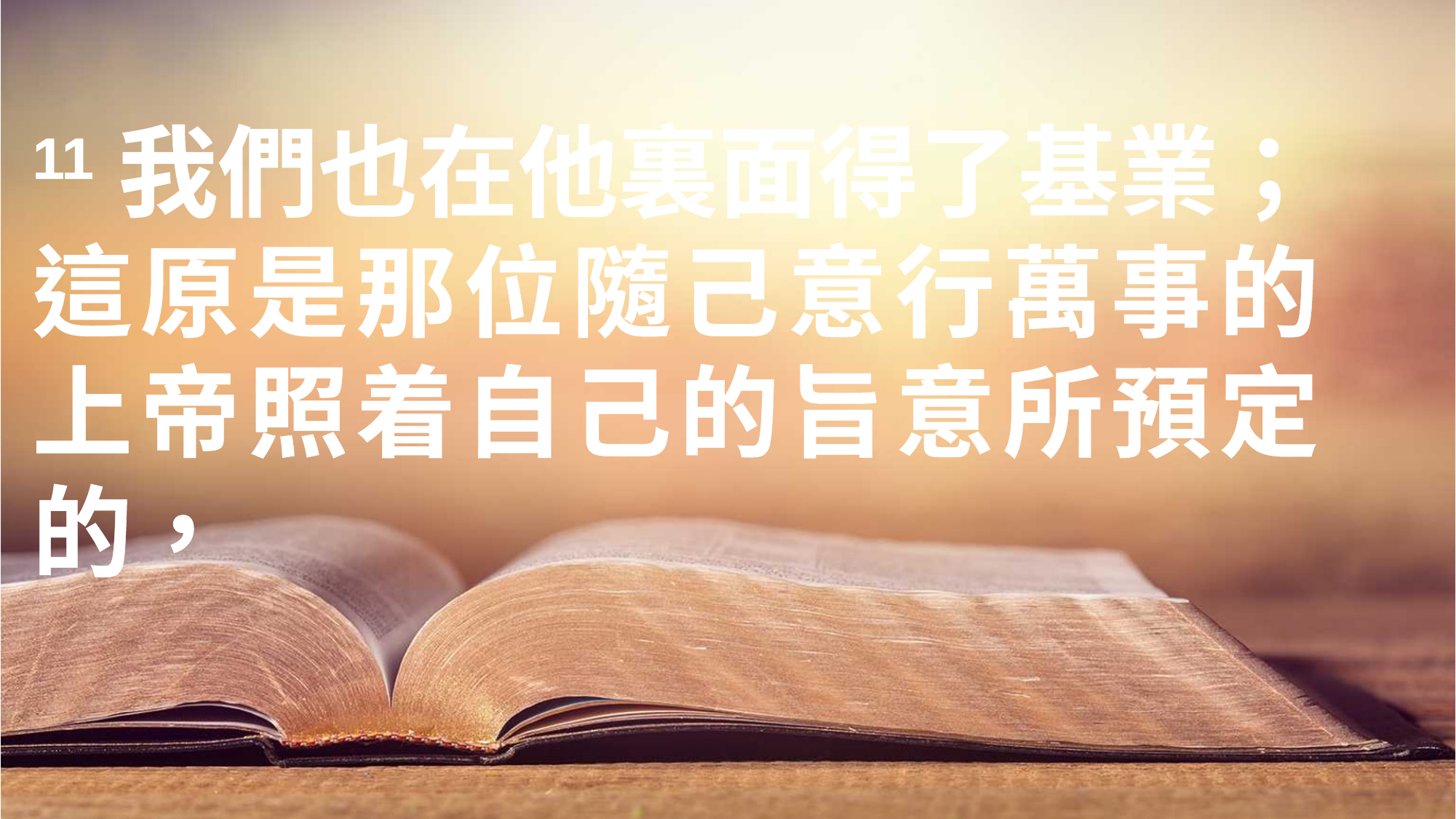

11我們也在他裏面得了基業；這原是那位隨己意行萬事的上帝照着自己的旨意所預定的，